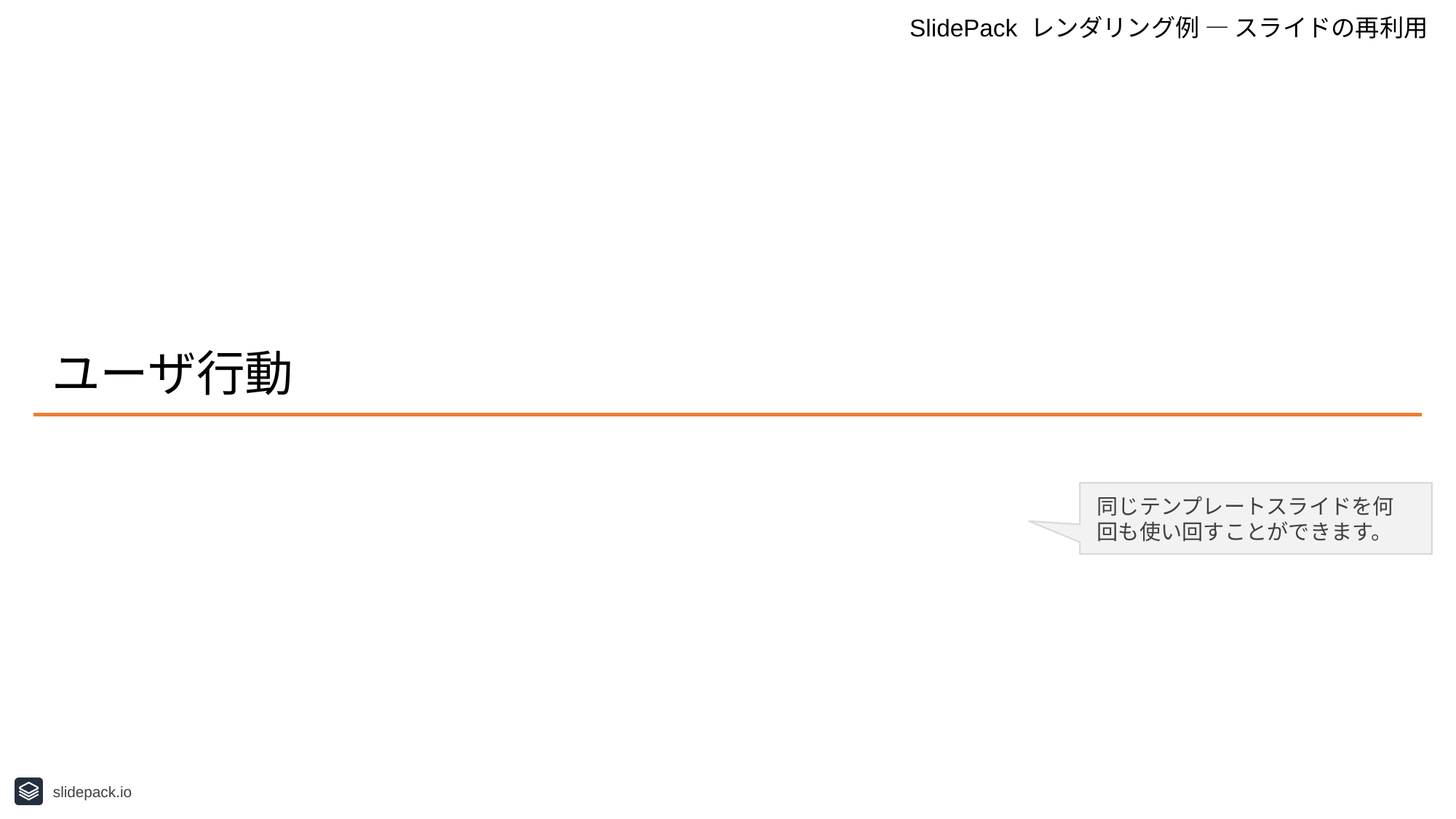

SlidePack レンダリング例 ― スライドの再利用
ユーザ行動
同じテンプレートスライドを何回も使い回すことができます。